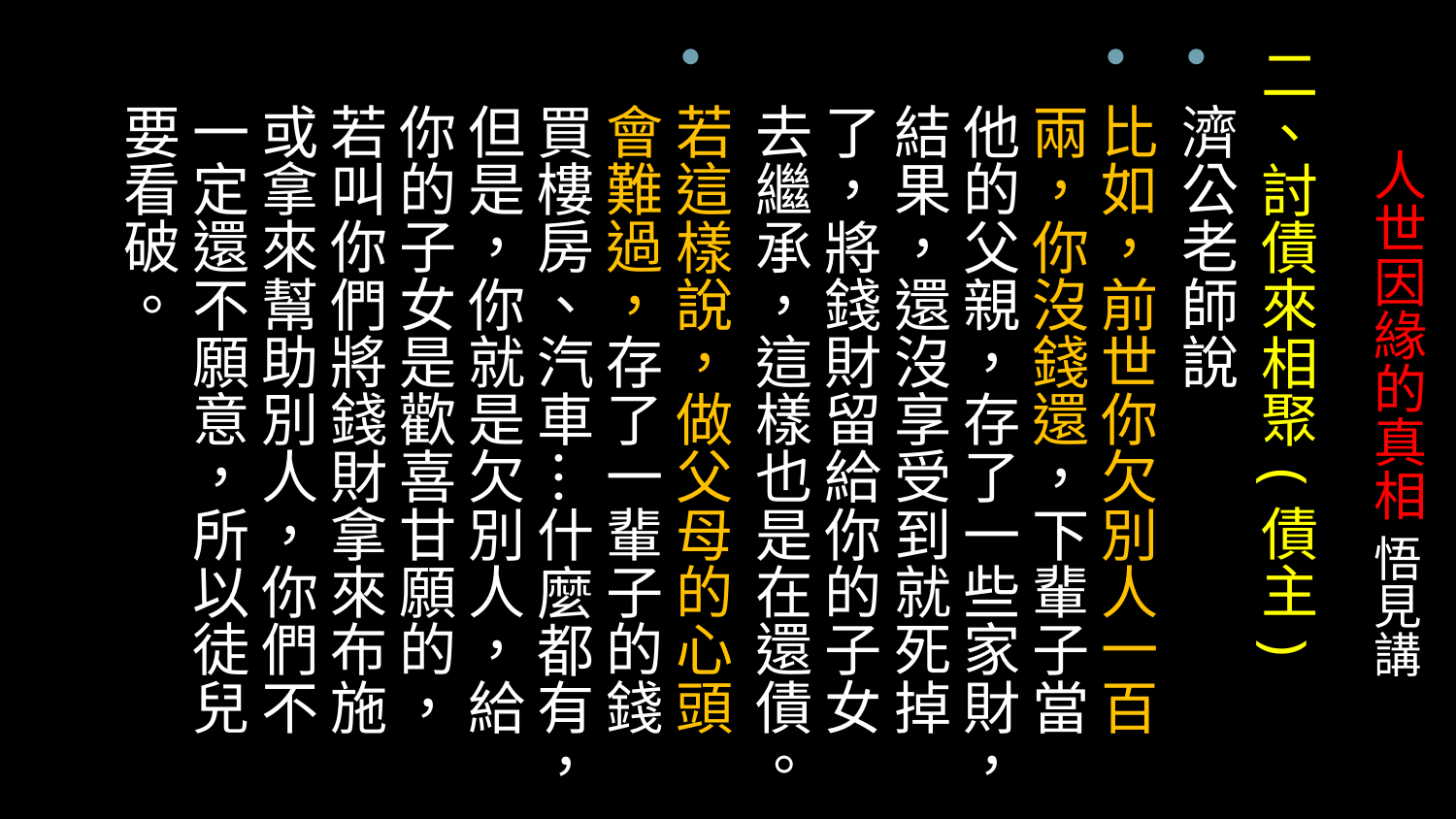

二、討債來相聚(債主)
濟公老師說
比如，前世你欠別人一百兩，你沒錢還，下輩子當他的父親，存了一些家財，結果，還沒享受到就死掉了，將錢財留給你的子女去繼承，這樣也是在還債。
若這樣說，做父母的心頭會難過，存了一輩子的錢買樓房、汽車…什麼都有，但是，你就是欠別人，給你的子女是歡喜甘願的，若叫你們將錢財拿來布施或拿來幫助別人，你們不一定還不願意，所以徒兒要看破。

# 人世因緣的真相 悟見講